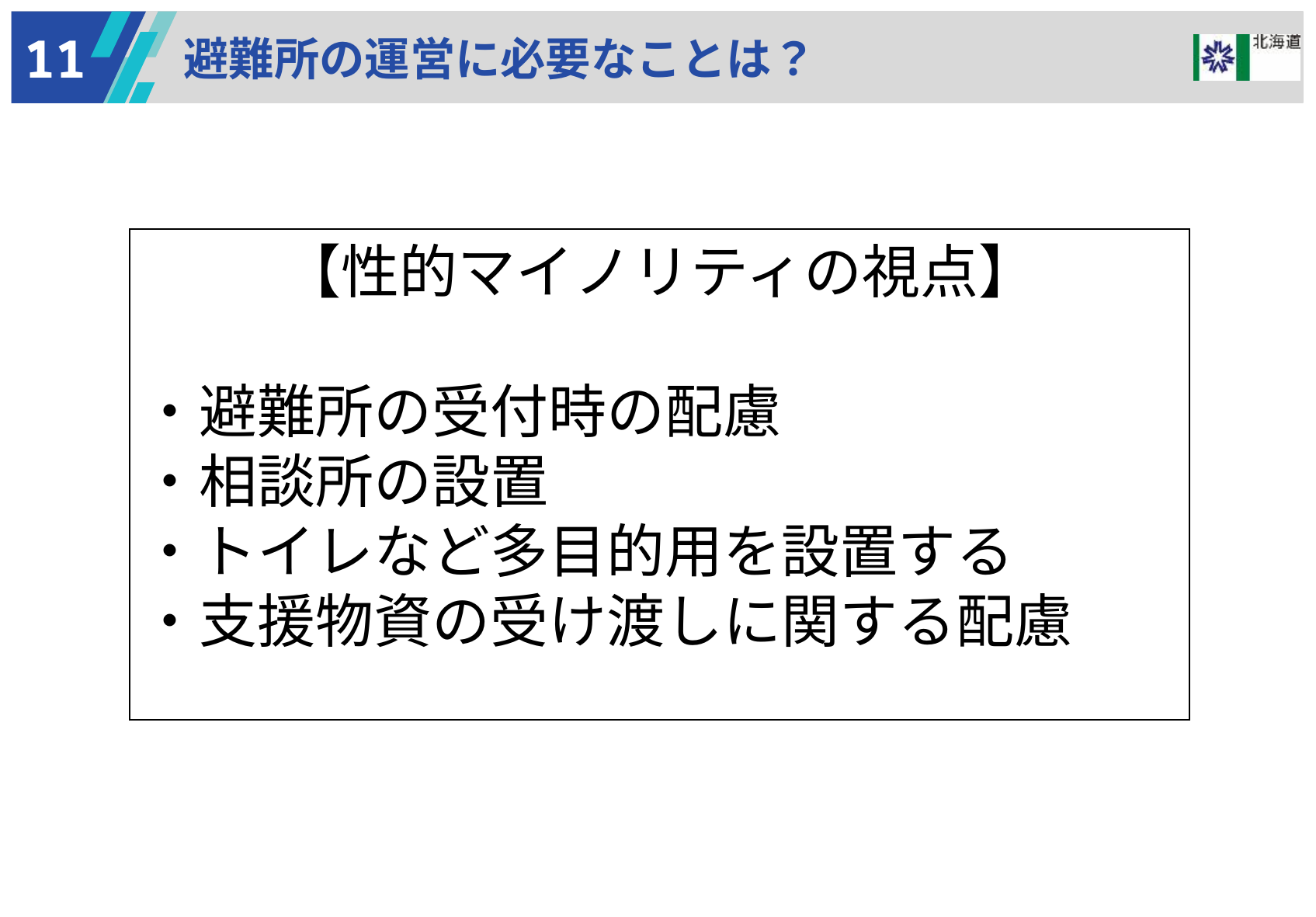

11
避難所の運営に必要なことは？
【性的マイノリティの視点】

・避難所の受付時の配慮
・相談所の設置
・トイレなど多目的用を設置する
・支援物資の受け渡しに関する配慮